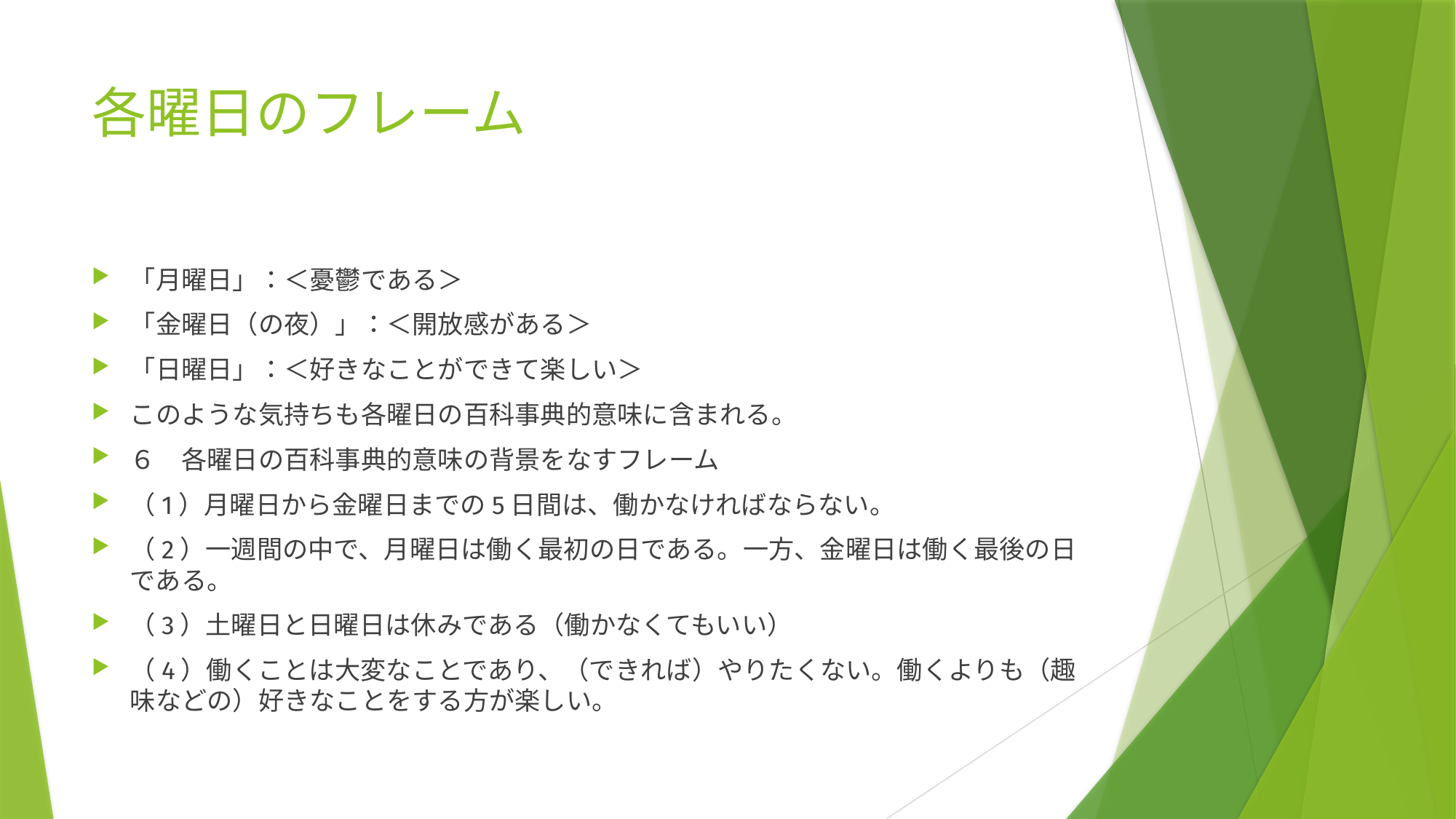

# 各曜日のフレーム
「月曜日」：＜憂鬱である＞
「金曜日（の夜）」：＜開放感がある＞
「日曜日」：＜好きなことができて楽しい＞
このような気持ちも各曜日の百科事典的意味に含まれる。
６　各曜日の百科事典的意味の背景をなすフレーム
（1）月曜日から金曜日までの5日間は、働かなければならない。
（2）一週間の中で、月曜日は働く最初の日である。一方、金曜日は働く最後の日である。
（3）土曜日と日曜日は休みである（働かなくてもいい）
（4）働くことは大変なことであり、（できれば）やりたくない。働くよりも（趣味などの）好きなことをする方が楽しい。